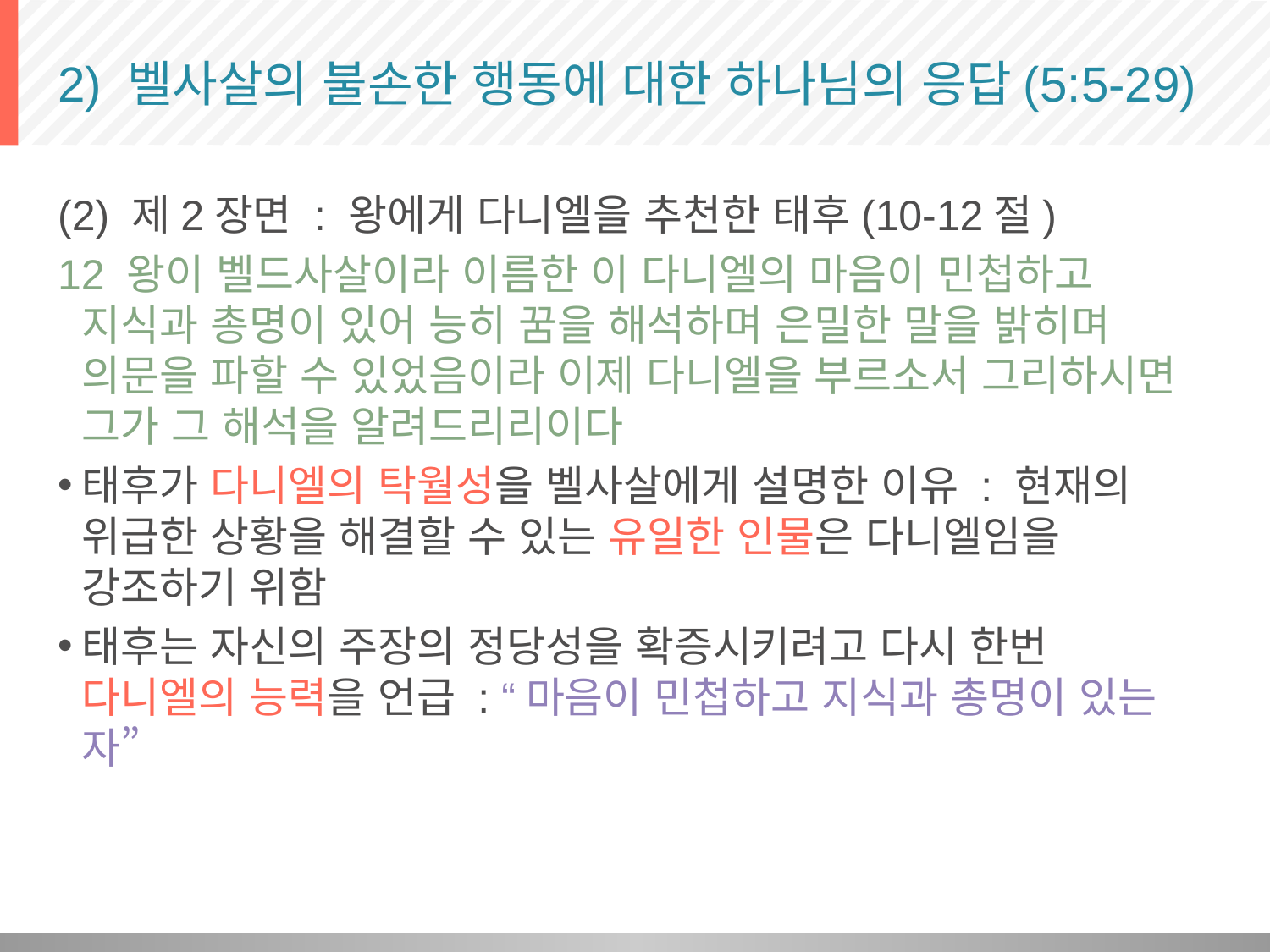

# 2) 벨사살의 불손한 행동에 대한 하나님의 응답(5:5-29)
(2) 제2장면 : 왕에게 다니엘을 추천한 태후(10-12절)
12 왕이 벨드사살이라 이름한 이 다니엘의 마음이 민첩하고 지식과 총명이 있어 능히 꿈을 해석하며 은밀한 말을 밝히며 의문을 파할 수 있었음이라 이제 다니엘을 부르소서 그리하시면 그가 그 해석을 알려드리리이다
태후가 다니엘의 탁월성을 벨사살에게 설명한 이유 : 현재의 위급한 상황을 해결할 수 있는 유일한 인물은 다니엘임을 강조하기 위함
태후는 자신의 주장의 정당성을 확증시키려고 다시 한번 다니엘의 능력을 언급 : “마음이 민첩하고 지식과 총명이 있는 자”